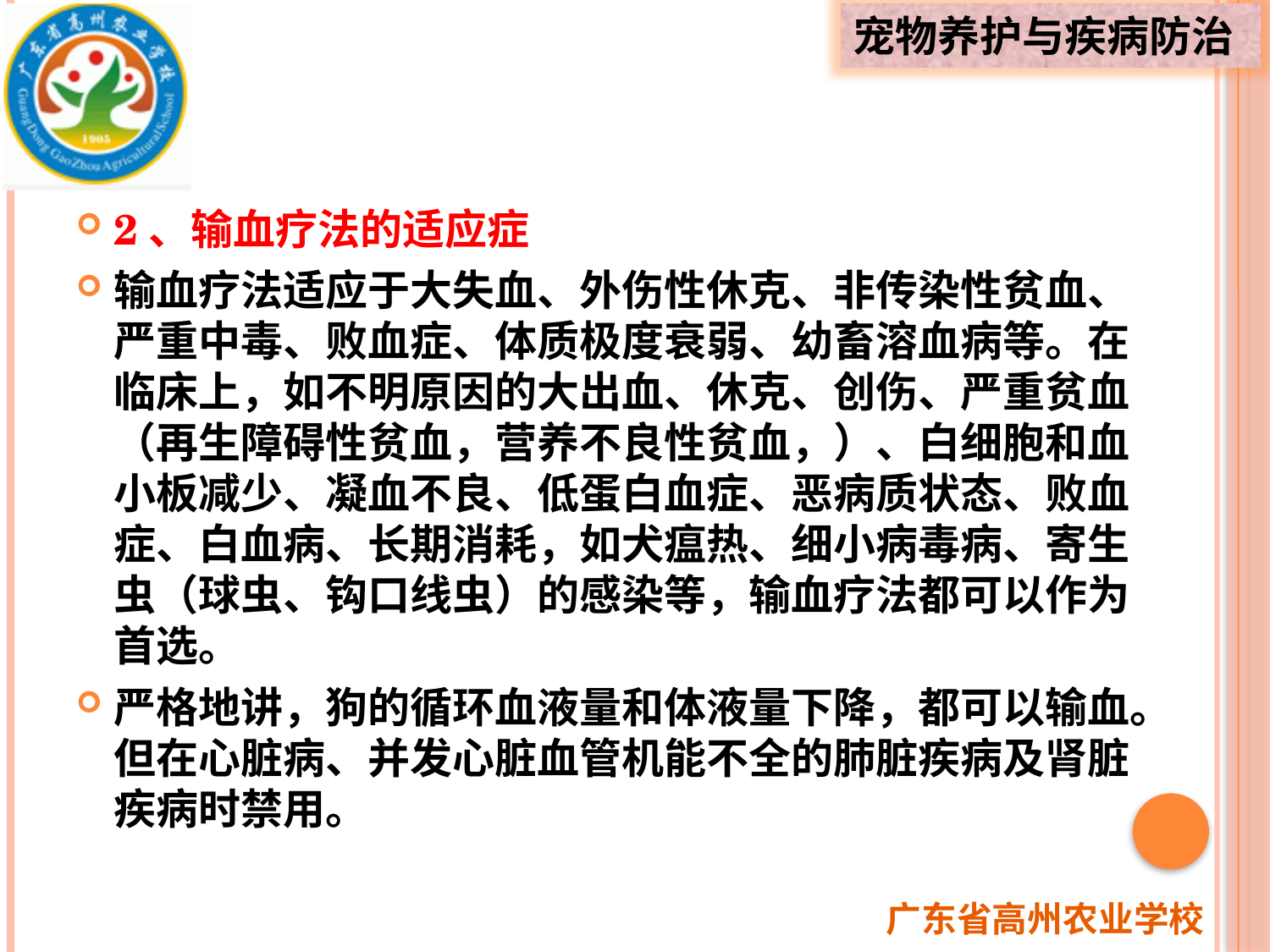

2、输血疗法的适应症
输血疗法适应于大失血、外伤性休克、非传染性贫血、严重中毒、败血症、体质极度衰弱、幼畜溶血病等。在临床上，如不明原因的大出血、休克、创伤、严重贫血（再生障碍性贫血，营养不良性贫血，）、白细胞和血小板减少、凝血不良、低蛋白血症、恶病质状态、败血症、白血病、长期消耗，如犬瘟热、细小病毒病、寄生虫（球虫、钩口线虫）的感染等，输血疗法都可以作为首选。
严格地讲，狗的循环血液量和体液量下降，都可以输血。但在心脏病、并发心脏血管机能不全的肺脏疾病及肾脏疾病时禁用。